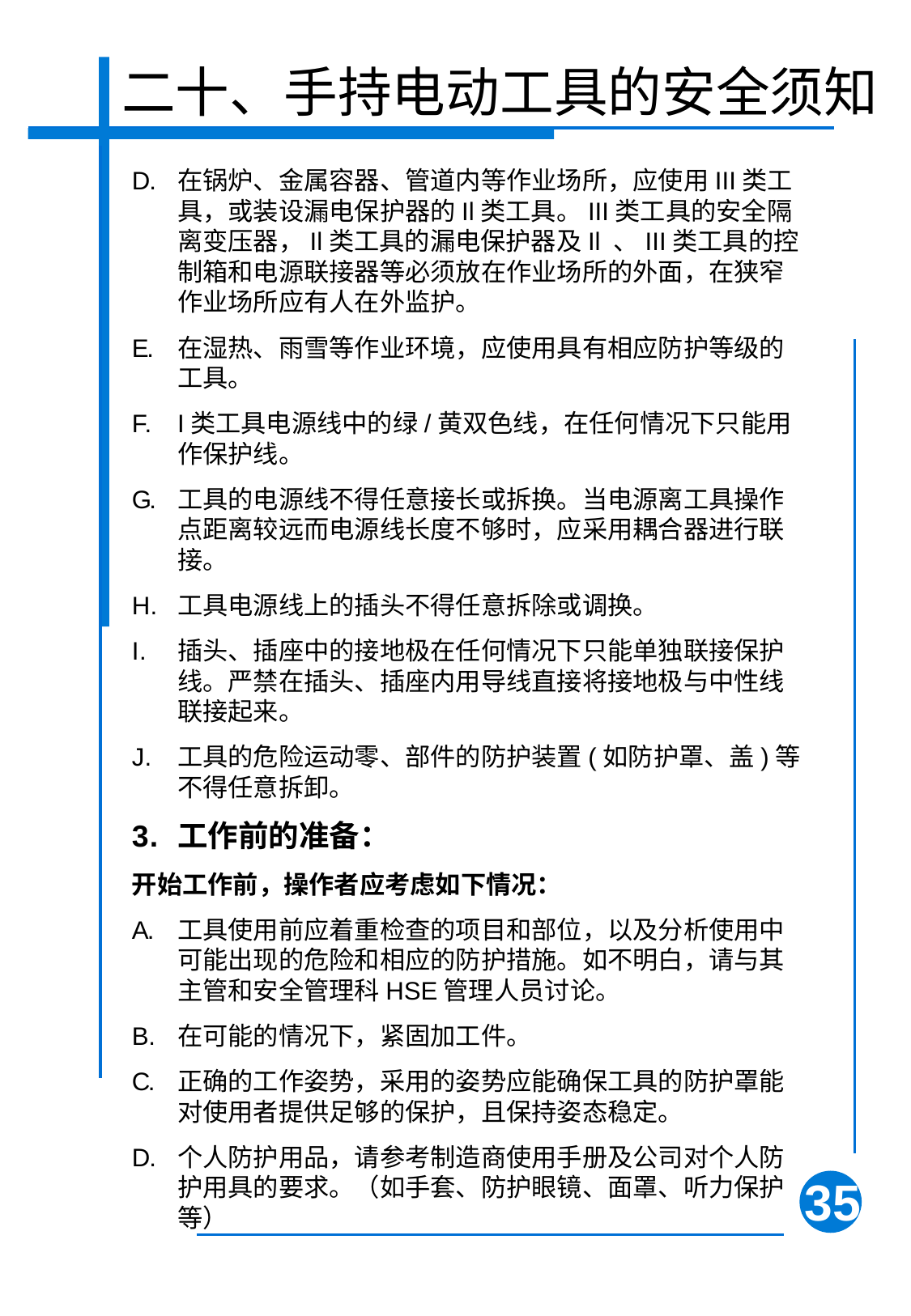

二十、手持电动工具的安全须知

在锅炉、金属容器、管道内等作业场所，应使用III类工具，或装设漏电保护器的Il类工具。III类工具的安全隔离变压器，Il类工具的漏电保护器及Il 、III类工具的控制箱和电源联接器等必须放在作业场所的外面，在狭窄作业场所应有人在外监护。
在湿热、雨雪等作业环境，应使用具有相应防护等级的工具。
I类工具电源线中的绿/黄双色线，在任何情况下只能用作保护线。
工具的电源线不得任意接长或拆换。当电源离工具操作点距离较远而电源线长度不够时，应采用耦合器进行联接。
工具电源线上的插头不得任意拆除或调换。
插头、插座中的接地极在任何情况下只能单独联接保护线。严禁在插头、插座内用导线直接将接地极与中性线联接起来。
工具的危险运动零、部件的防护装置(如防护罩、盖)等不得任意拆卸。
工作前的准备：
开始工作前，操作者应考虑如下情况：
工具使用前应着重检查的项目和部位，以及分析使用中可能出现的危险和相应的防护措施。如不明白，请与其主管和安全管理科HSE管理人员讨论。
在可能的情况下，紧固加工件。
正确的工作姿势，采用的姿势应能确保工具的防护罩能对使用者提供足够的保护，且保持姿态稳定。
个人防护用品，请参考制造商使用手册及公司对个人防护用具的要求。（如手套、防护眼镜、面罩、听力保护等）

35